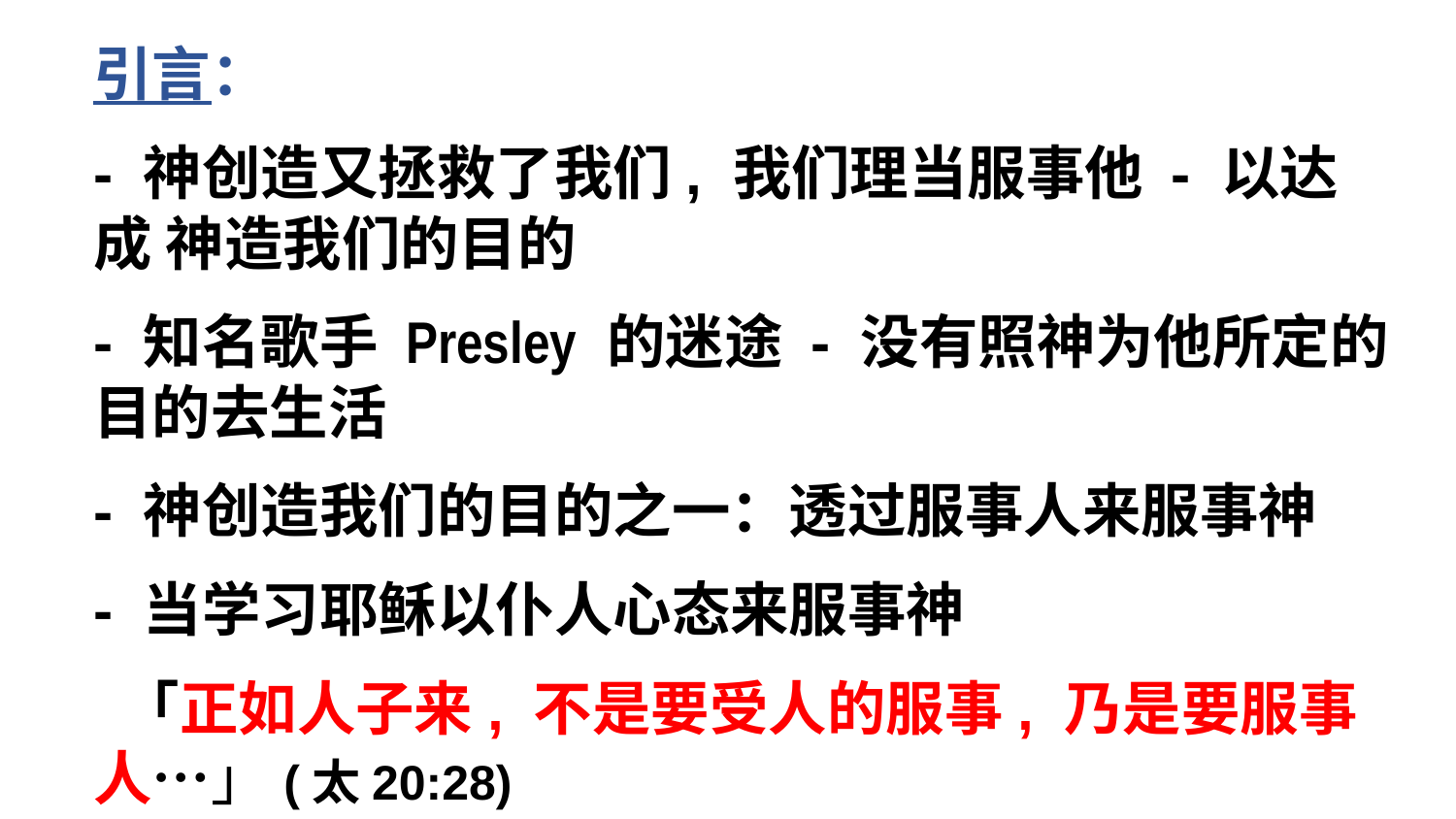

引言：
- 神创造又拯救了我们, 我们理当服事他 - 以达成 神造我们的目的
- 知名歌手 Presley 的迷途 - 没有照神为他所定的目的去生活
- 神创造我们的目的之一：透过服事人来服事神
- 当学习耶稣以仆人心态来服事神
 「正如人子来, 不是要受人的服事, 乃是要服事人…」(太20:28)